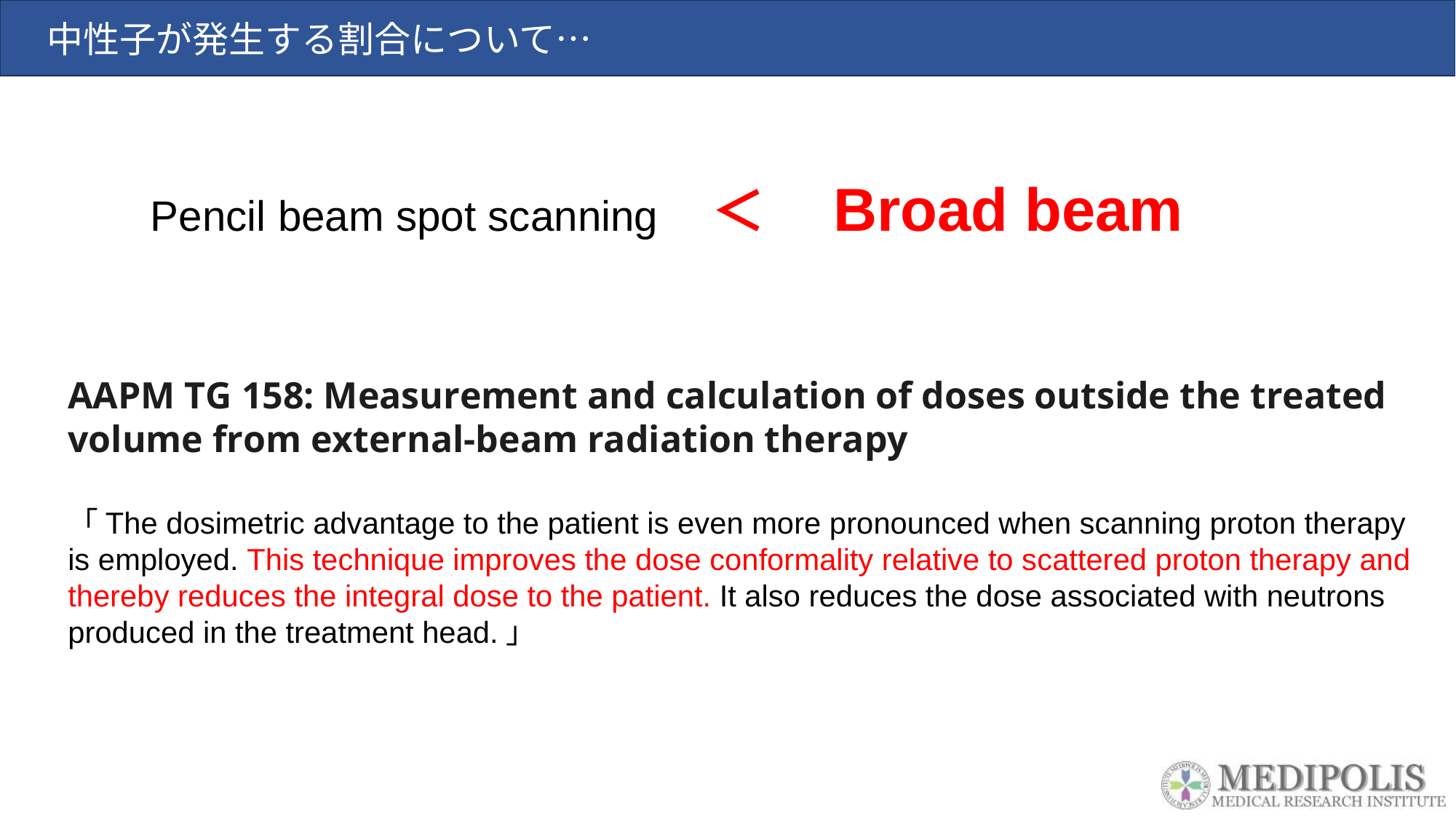

中性子が発生する割合について…
Pencil beam spot scanning　＜　Broad beam
AAPM TG 158: Measurement and calculation of doses outside the treated volume from external-beam radiation therapy

「The dosimetric advantage to the patient is even more pronounced when scanning proton therapy is employed. This technique improves the dose conformality relative to scattered proton therapy and thereby reduces the integral dose to the patient. It also reduces the dose associated with neutrons produced in the treatment head.」